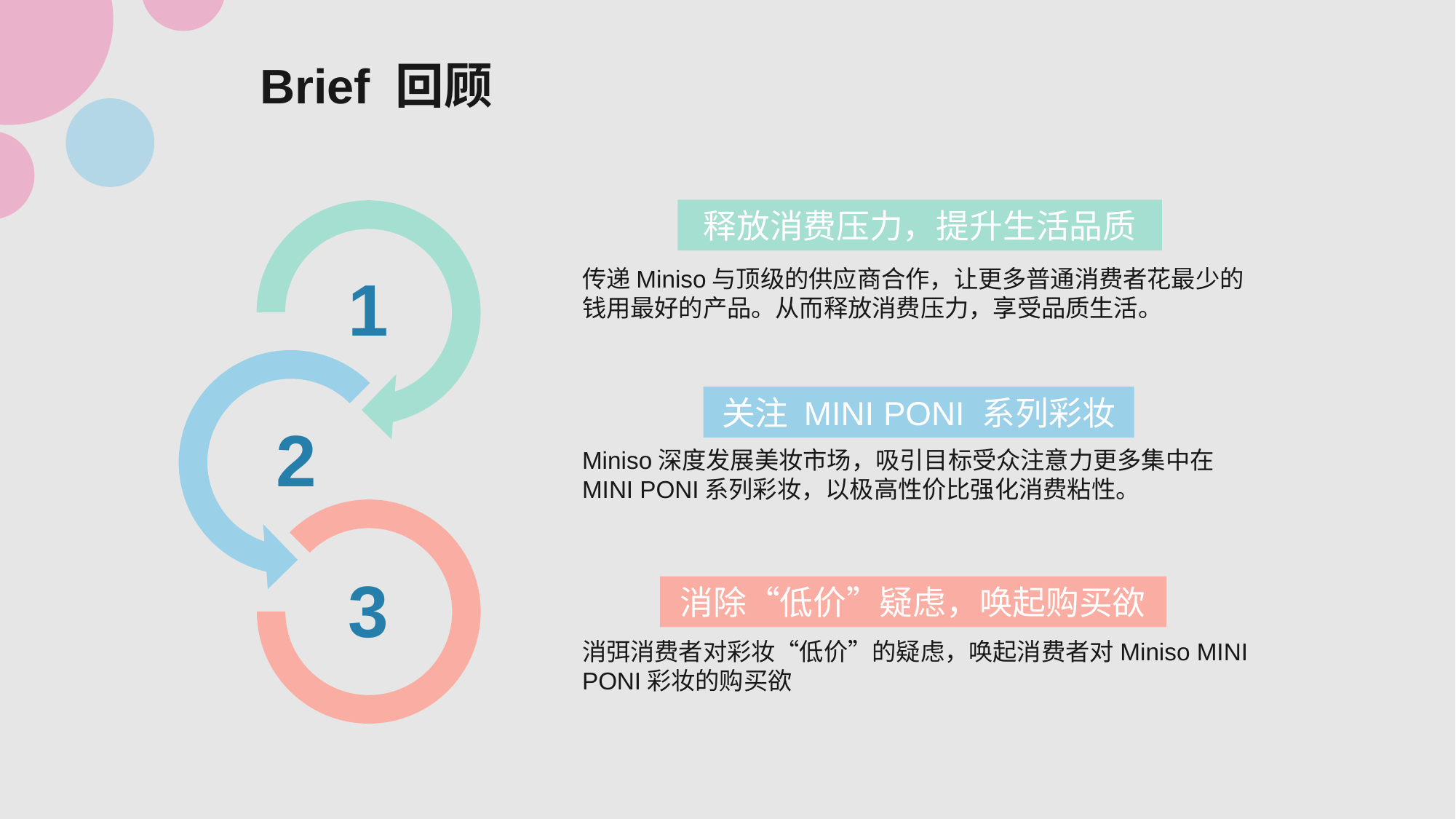

Brief 回顾

释放消费压力，提升生活品质
传递Miniso与顶级的供应商合作，让更多普通消费者花最少的钱用最好的产品。从而释放消费压力，享受品质生活。
1

关注 MINI PONI 系列彩妆
Miniso深度发展美妆市场，吸引目标受众注意力更多集中在MINI PONI系列彩妆，以极高性价比强化消费粘性。
2

消除“低价”疑虑，唤起购买欲
消弭消费者对彩妆“低价”的疑虑，唤起消费者对Miniso MINI PONI彩妆的购买欲
3